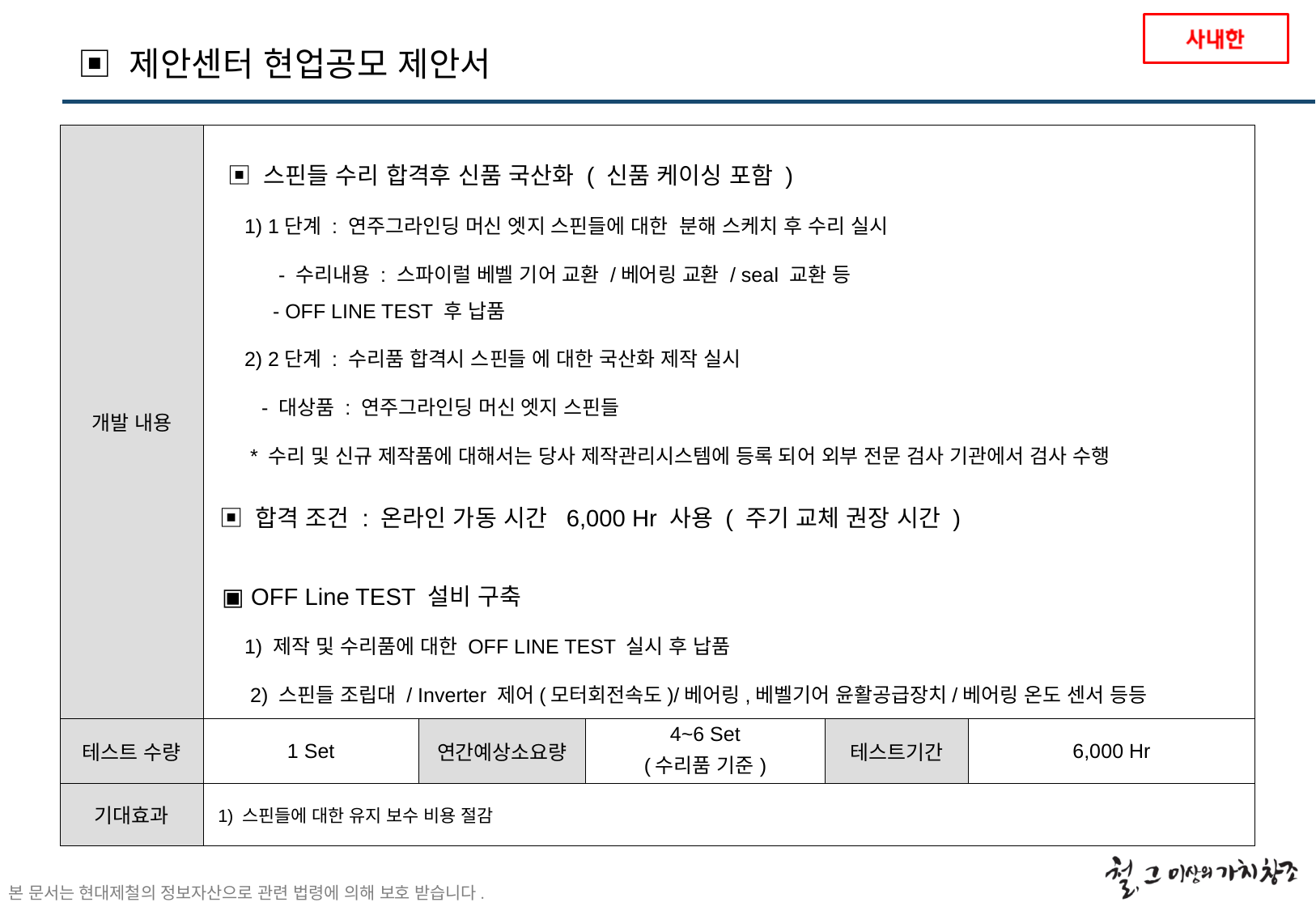

▣ 제안센터 현업공모 제안서
| 개발 내용 |  |  |  |  |  |
| --- | --- | --- | --- | --- | --- |
| 테스트 수량 | 1 Set | 연간예상소요량 | 4~6 Set (수리품 기준) | 테스트기간 | 6,000 Hr |
| 기대효과 | 1) 스핀들에 대한 유지 보수 비용 절감 |  |  |  |  |
▣ 스핀들 수리 합격후 신품 국산화 ( 신품 케이싱 포함 )
   1) 1단계 : 연주그라인딩 머신 엣지 스핀들에 대한  분해 스케치 후 수리 실시
         - 수리내용 : 스파이럴 베벨 기어 교환 /베어링 교환 / seal 교환 등
        - OFF LINE TEST 후 납품
   2) 2단계 : 수리품 합격시 스핀들 에 대한 국산화 제작 실시
      - 대상품 : 연주그라인딩 머신 엣지 스핀들
    * 수리 및 신규 제작품에 대해서는 당사 제작관리시스템에 등록 되어 외부 전문 검사 기관에서 검사 수행
▣ 합격 조건 : 온라인 가동 시간  6,000 Hr 사용 ( 주기 교체 권장 시간 )
▣ OFF Line TEST 설비 구축
    1) 제작 및 수리품에 대한 OFF LINE TEST 실시 후 납품
     2) 스핀들 조립대 / Inverter 제어(모터회전속도)/베어링,베벨기어 윤활공급장치/베어링 온도 센서 등등